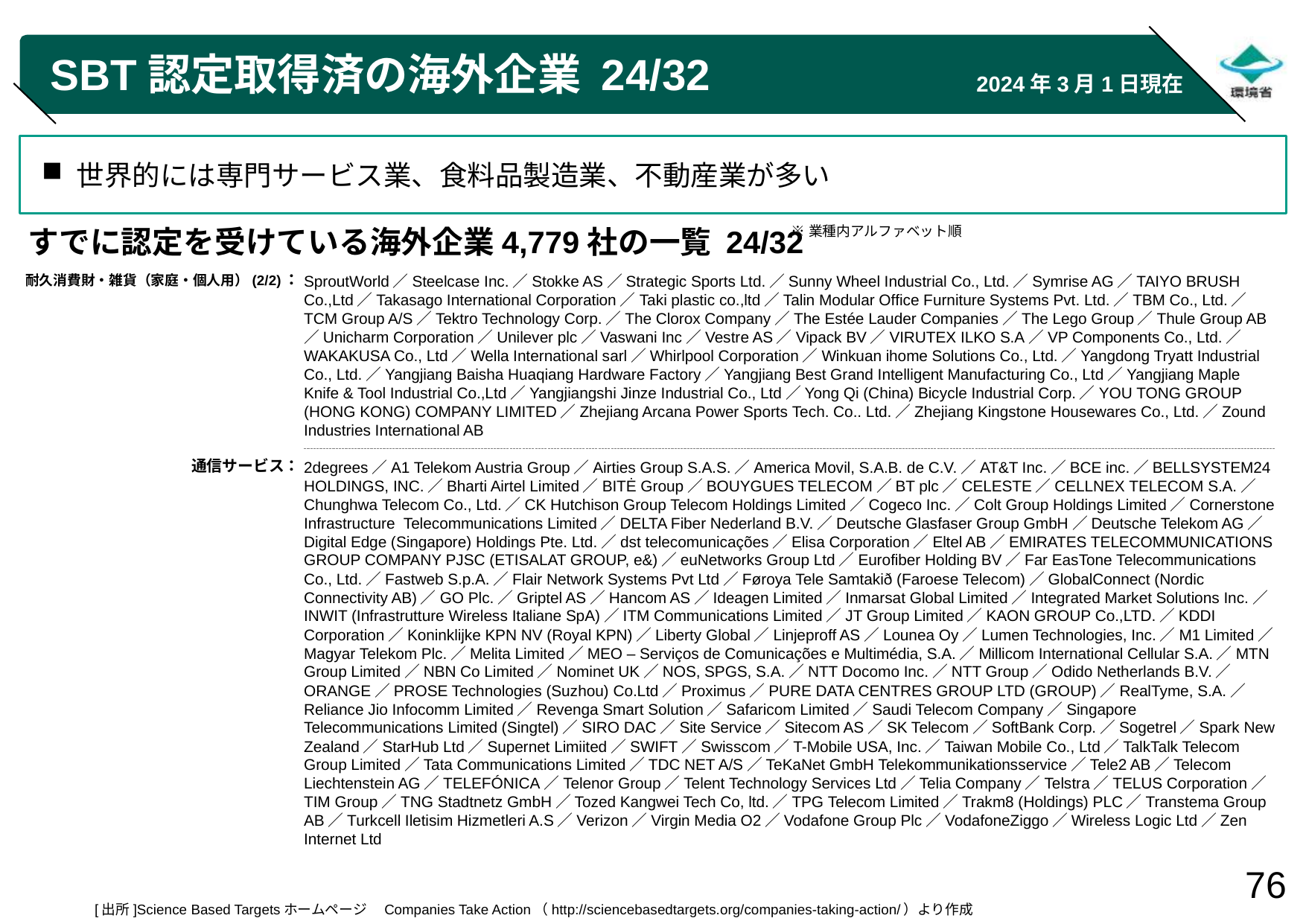

# SBT認定取得済の海外企業 24/32
2024年3月1日現在
世界的には専門サービス業、食料品製造業、不動産業が多い
※業種内アルファベット順
すでに認定を受けている海外企業4,779社の一覧 24/32
耐久消費財・雑貨（家庭・個人用）(2/2)：

通信サービス：

SproutWorld／Steelcase Inc.／Stokke AS／Strategic Sports Ltd.／Sunny Wheel Industrial Co., Ltd.／Symrise AG／TAIYO BRUSH Co.,Ltd／Takasago International Corporation／Taki plastic co.,ltd／Talin Modular Office Furniture Systems Pvt. Ltd.／TBM Co., Ltd.／TCM Group A/S／Tektro Technology Corp.／The Clorox Company／The Estée Lauder Companies／The Lego Group／Thule Group AB／Unicharm Corporation／Unilever plc／Vaswani Inc／Vestre AS／Vipack BV／VIRUTEX ILKO S.A／VP Components Co., Ltd.／WAKAKUSA Co., Ltd／Wella International sarl／Whirlpool Corporation／Winkuan ihome Solutions Co., Ltd.／Yangdong Tryatt Industrial Co., Ltd.／Yangjiang Baisha Huaqiang Hardware Factory／Yangjiang Best Grand Intelligent Manufacturing Co., Ltd／Yangjiang Maple Knife & Tool Industrial Co.,Ltd／Yangjiangshi Jinze Industrial Co., Ltd／Yong Qi (China) Bicycle Industrial Corp.／YOU TONG GROUP (HONG KONG) COMPANY LIMITED／Zhejiang Arcana Power Sports Tech. Co.. Ltd.／Zhejiang Kingstone Housewares Co., Ltd.／Zound Industries International AB

2degrees／A1 Telekom Austria Group／Airties Group S.A.S.／America Movil, S.A.B. de C.V.／AT&T Inc.／BCE inc.／BELLSYSTEM24 HOLDINGS, INC.／Bharti Airtel Limited／BITĖ Group／BOUYGUES TELECOM／BT plc／CELESTE／CELLNEX TELECOM S.A.／Chunghwa Telecom Co., Ltd.／CK Hutchison Group Telecom Holdings Limited／Cogeco Inc.／Colt Group Holdings Limited／Cornerstone Infrastructure  Telecommunications Limited／DELTA Fiber Nederland B.V.／Deutsche Glasfaser Group GmbH／Deutsche Telekom AG／Digital Edge (Singapore) Holdings Pte. Ltd.／dst telecomunicações／Elisa Corporation／Eltel AB／EMIRATES TELECOMMUNICATIONS GROUP COMPANY PJSC (ETISALAT GROUP, e&)／euNetworks Group Ltd／Eurofiber Holding BV／Far EasTone Telecommunications Co., Ltd.／Fastweb S.p.A.／Flair Network Systems Pvt Ltd／Føroya Tele Samtakið (Faroese Telecom)／GlobalConnect (Nordic Connectivity AB)／GO Plc.／Griptel AS／Hancom AS／Ideagen Limited／Inmarsat Global Limited／Integrated Market Solutions Inc.／INWIT (Infrastrutture Wireless Italiane SpA)／ITM Communications Limited／JT Group Limited／KAON GROUP Co.,LTD.／KDDI Corporation／Koninklijke KPN NV (Royal KPN)／Liberty Global／Linjeproff AS／Lounea Oy／Lumen Technologies, Inc.／M1 Limited／Magyar Telekom Plc.／Melita Limited／MEO – Serviços de Comunicações e Multimédia, S.A.／Millicom International Cellular S.A.／MTN Group Limited／NBN Co Limited／Nominet UK／NOS, SPGS, S.A.／NTT Docomo Inc.／NTT Group／Odido Netherlands B.V.／ORANGE／PROSE Technologies (Suzhou) Co.Ltd／Proximus／PURE DATA CENTRES GROUP LTD (GROUP)／RealTyme, S.A.／Reliance Jio Infocomm Limited／Revenga Smart Solution／Safaricom Limited／Saudi Telecom Company／Singapore Telecommunications Limited (Singtel)／SIRO DAC／Site Service／Sitecom AS／SK Telecom／SoftBank Corp.／Sogetrel／Spark New Zealand／StarHub Ltd／Supernet Limiited／SWIFT／Swisscom／T-Mobile USA, Inc.／Taiwan Mobile Co., Ltd／TalkTalk Telecom Group Limited／Tata Communications Limited／TDC NET A/S／TeKaNet GmbH Telekommunikationsservice／Tele2 AB／Telecom Liechtenstein AG／TELEFÓNICA／Telenor Group／Telent Technology Services Ltd／Telia Company／Telstra／TELUS Corporation／TIM Group／TNG Stadtnetz GmbH／Tozed Kangwei Tech Co, ltd.／TPG Telecom Limited／Trakm8 (Holdings) PLC／Transtema Group AB／Turkcell Iletisim Hizmetleri A.S／Verizon／Virgin Media O2／Vodafone Group Plc／VodafoneZiggo／Wireless Logic Ltd／Zen Internet Ltd

[出所]Science Based Targetsホームページ　Companies Take Action（http://sciencebasedtargets.org/companies-taking-action/）より作成